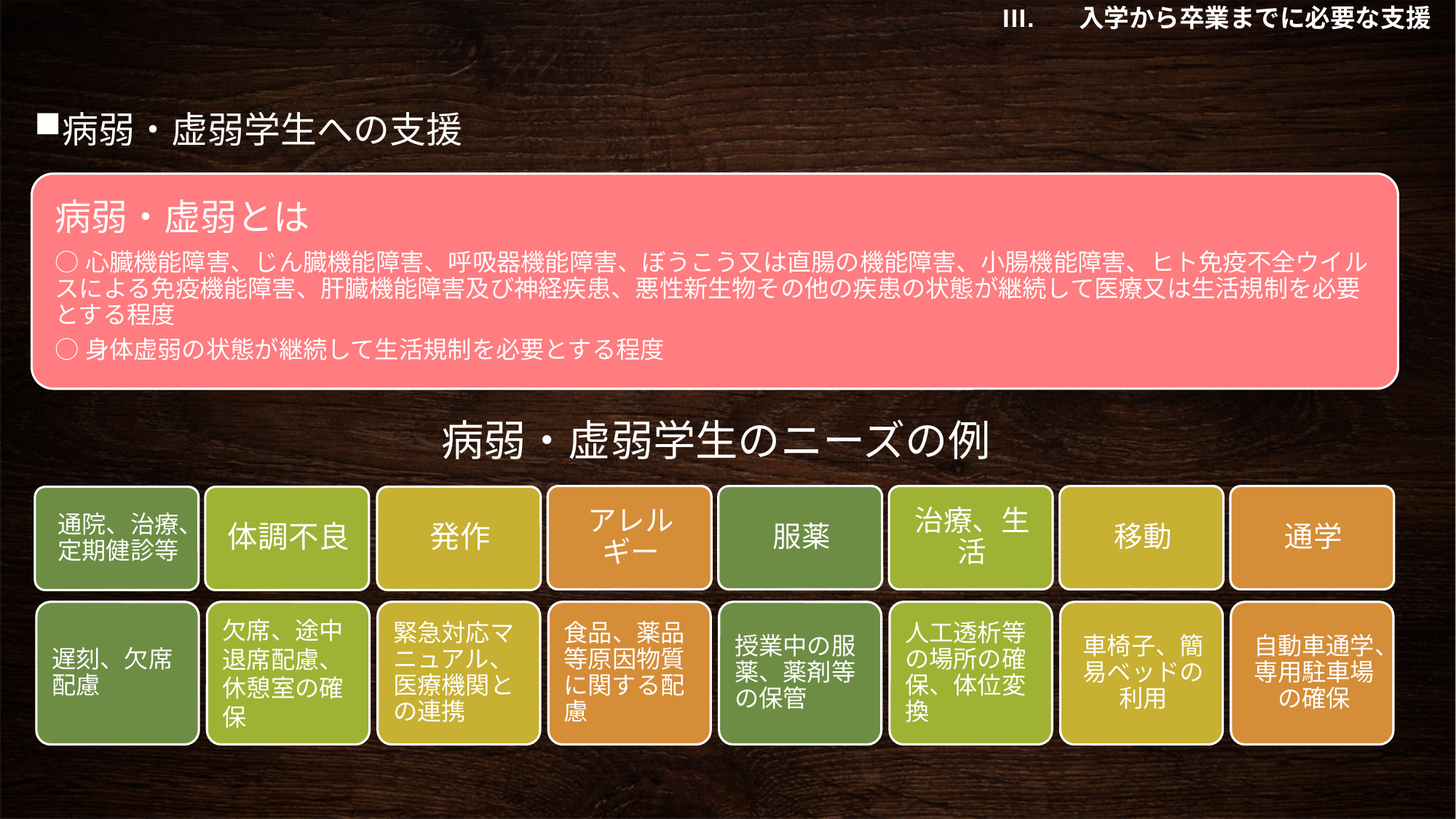

入学から卒業までに必要な支援
病弱・虚弱学生への支援
病弱・虚弱とは
○心臓機能障害、じん臓機能障害、呼吸器機能障害、ぼうこう又は直腸の機能障害、小腸機能障害、ヒト免疫不全ウイルスによる免疫機能障害、肝臓機能障害及び神経疾患、悪性新生物その他の疾患の状態が継続して医療又は生活規制を必要とする程度
○身体虚弱の状態が継続して生活規制を必要とする程度
病弱・虚弱学生のニーズの例
通院、治療、定期健診等
遅刻、欠席
配慮
体調不良
欠席、途中退席配慮、休憩室の確保
発作
緊急対応マニュアル、医療機関との連携
アレルギー
食品、薬品等原因物質に関する配慮
服薬
授業中の服薬、薬剤等の保管
治療、生活
人工透析等の場所の確保、体位変換
移動
車椅子、簡易ベッドの利用
通学
自動車通学、専用駐車場の確保